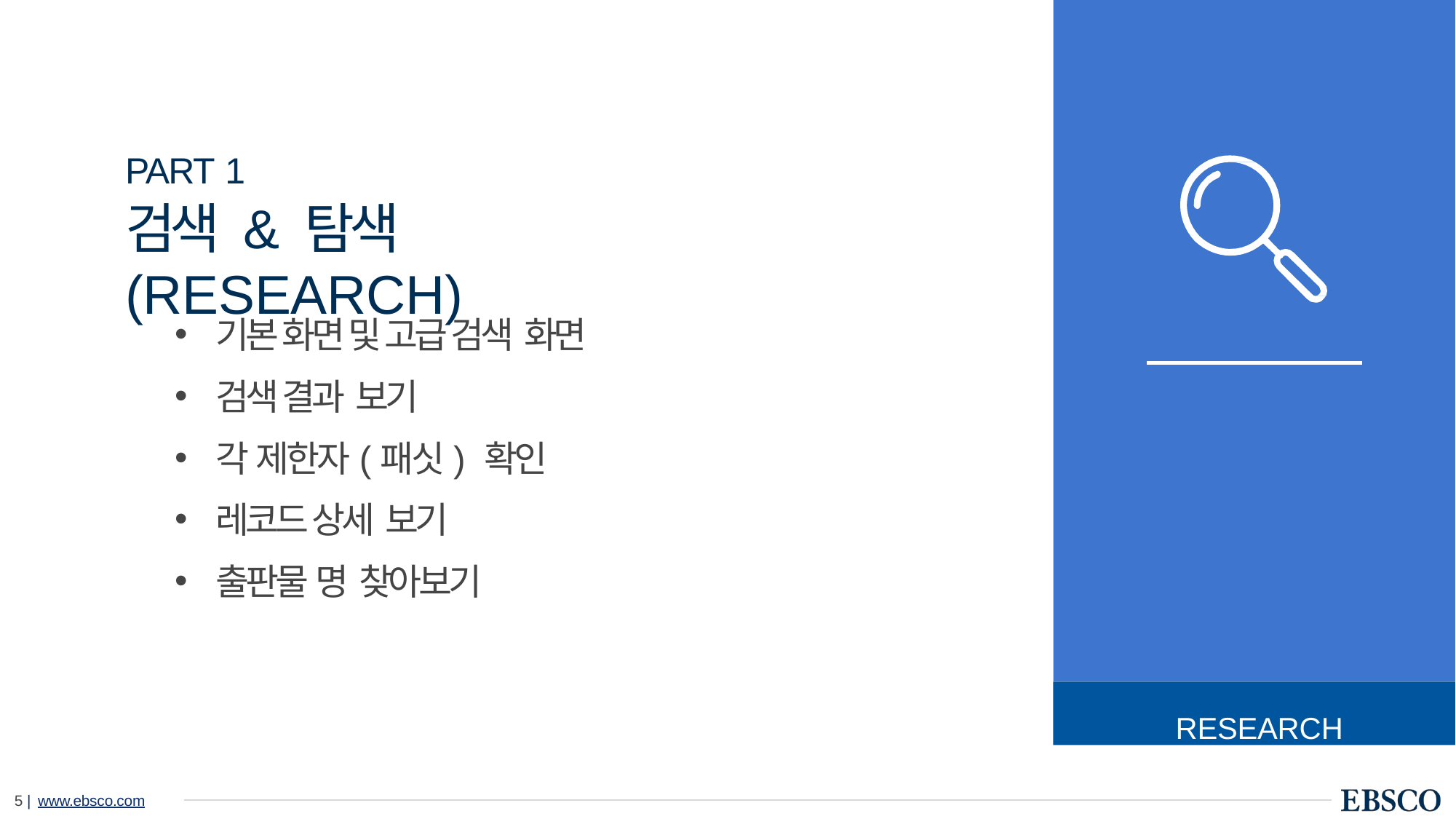

PART 1

# 검색 & 탐색 (RESEARCH)

기본 화면 및 고급 검색 화면
검색 결과 보기
각 제한자(패싯) 확인
레코드 상세 보기
출판물 명 찾아보기

RESEARCH
5 | www.ebsco.com